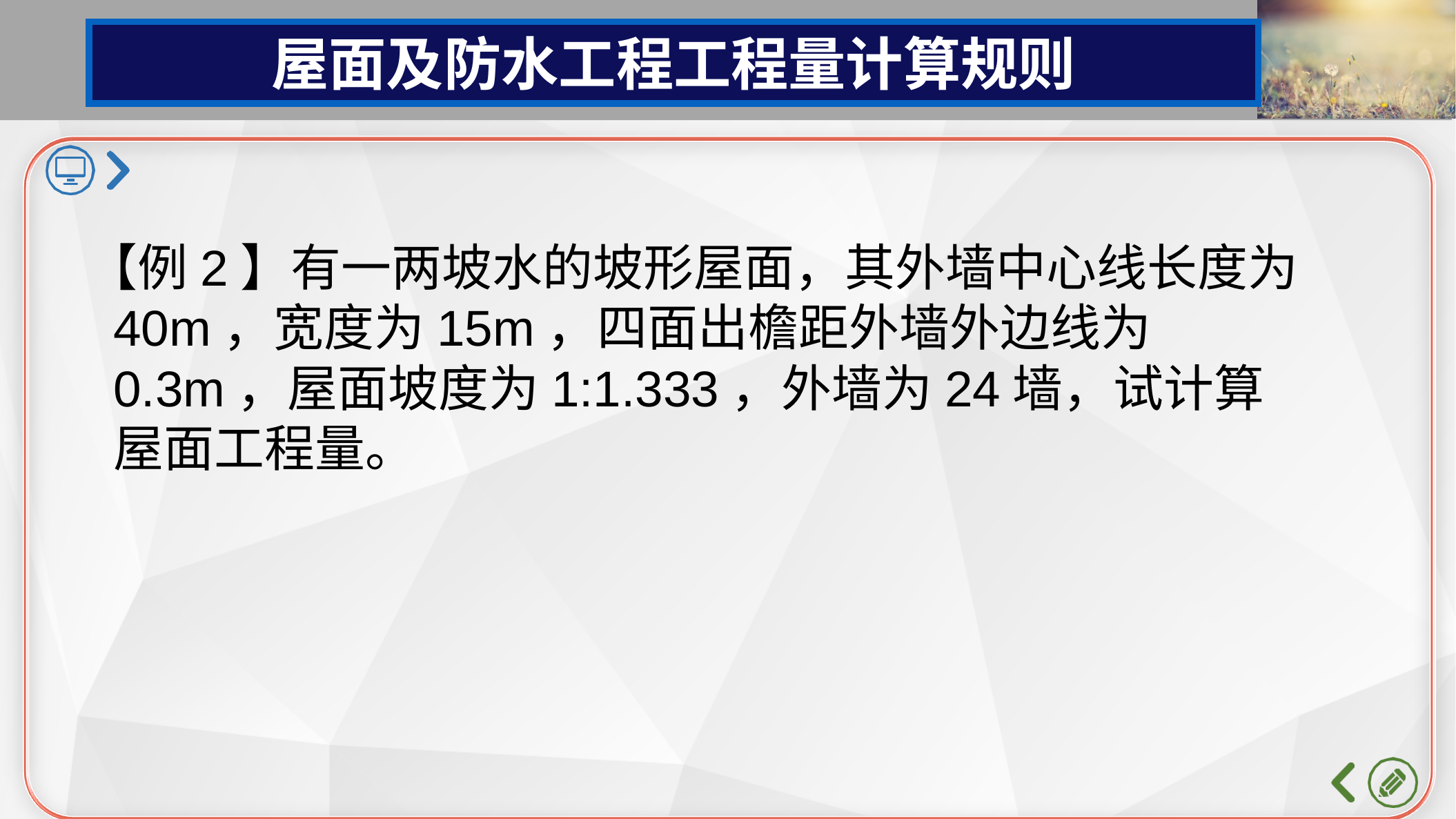

屋面及防水工程工程量计算规则
【例2】有一两坡水的坡形屋面，其外墙中心线长度为40m，宽度为15m，四面出檐距外墙外边线为0.3m，屋面坡度为1:1.333，外墙为24墙，试计算屋面工程量。